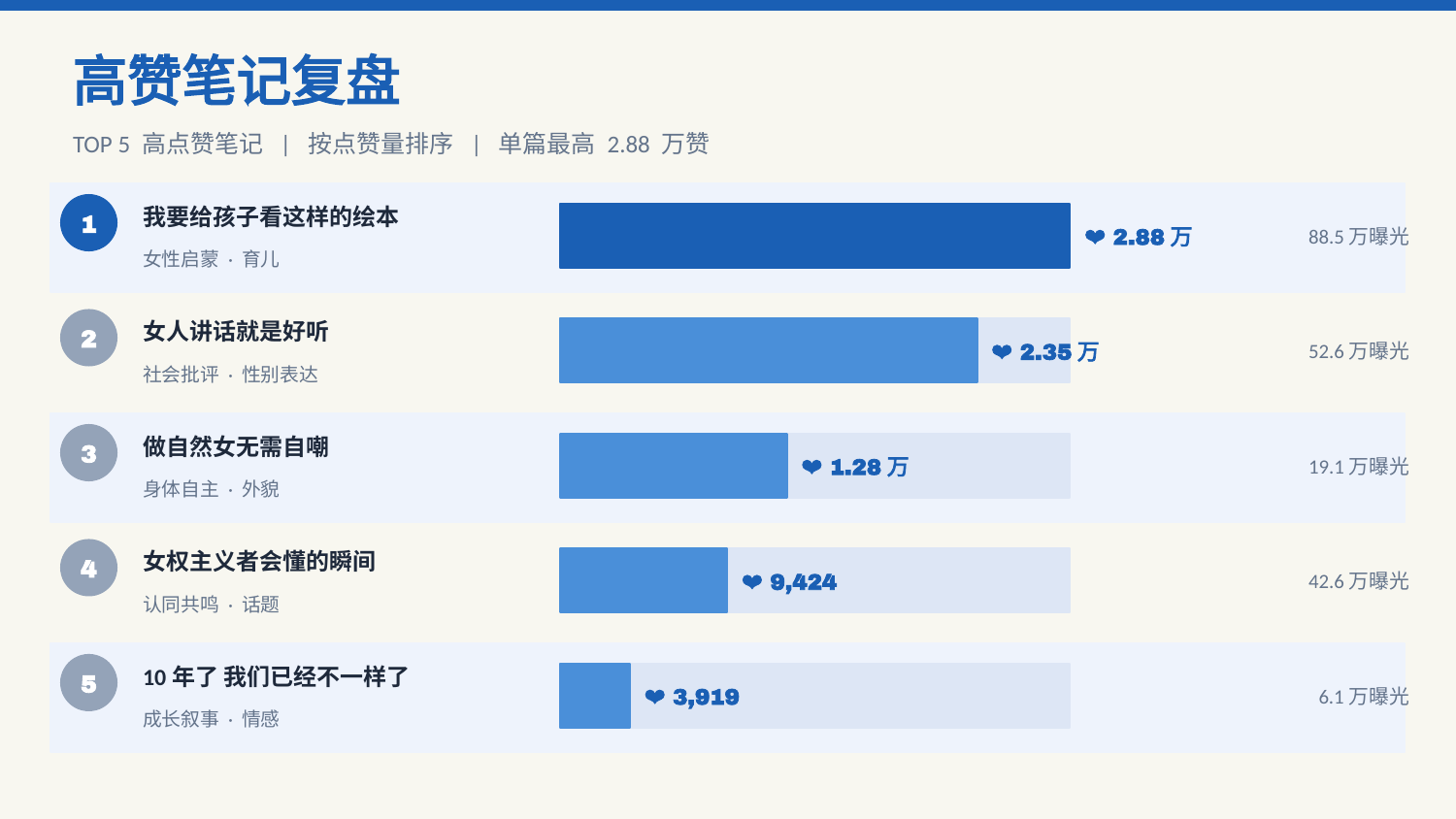

高赞笔记复盘
TOP 5 高点赞笔记  |  按点赞量排序  |  单篇最高 2.88 万赞

我要给孩子看这样的绘本

1

❤ 2.88万
88.5万曝光
女性启蒙 · 育儿
女人讲话就是好听

2

❤ 2.35万
52.6万曝光
社会批评 · 性别表达

做自然女无需自嘲

3

❤ 1.28万
19.1万曝光
身体自主 · 外貌
女权主义者会懂的瞬间

4

❤ 9,424
42.6万曝光
认同共鸣 · 话题

10年了 我们已经不一样了

5

❤ 3,919
6.1万曝光
成长叙事 · 情感